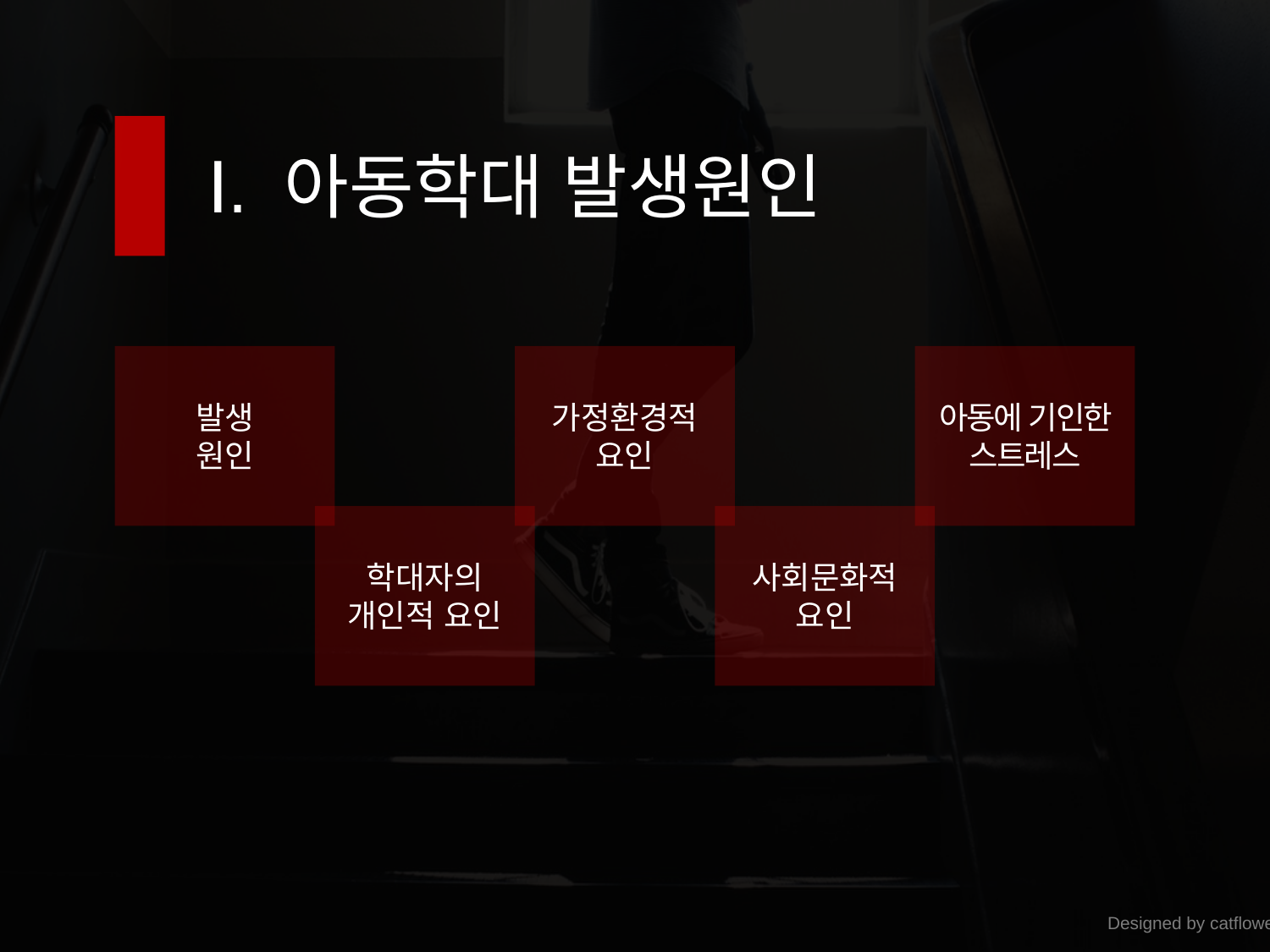

Ⅰ. 아동학대 발생원인
발생
원인
가정환경적
요인
아동에 기인한 스트레스
학대자의
개인적 요인
사회문화적
요인
Designed by catflowerbox